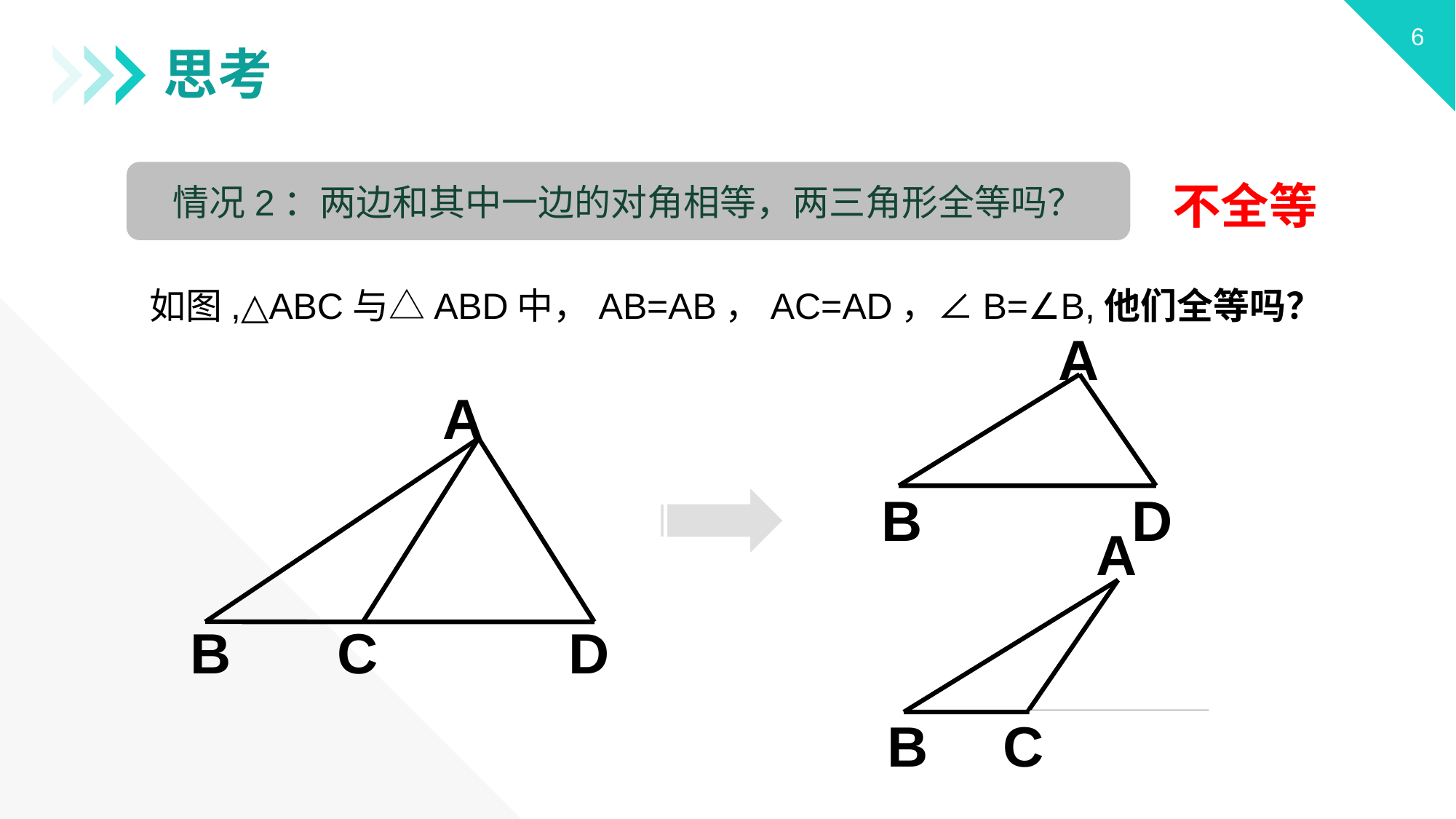

思考
情况2：两边和其中一边的对角相等，两三角形全等吗？
不全等
   如图,△ABC与△ABD中，AB=AB，AC=AD，∠B=∠B,他们全等吗？
A

B
D

A

B
C
D

A

B
C